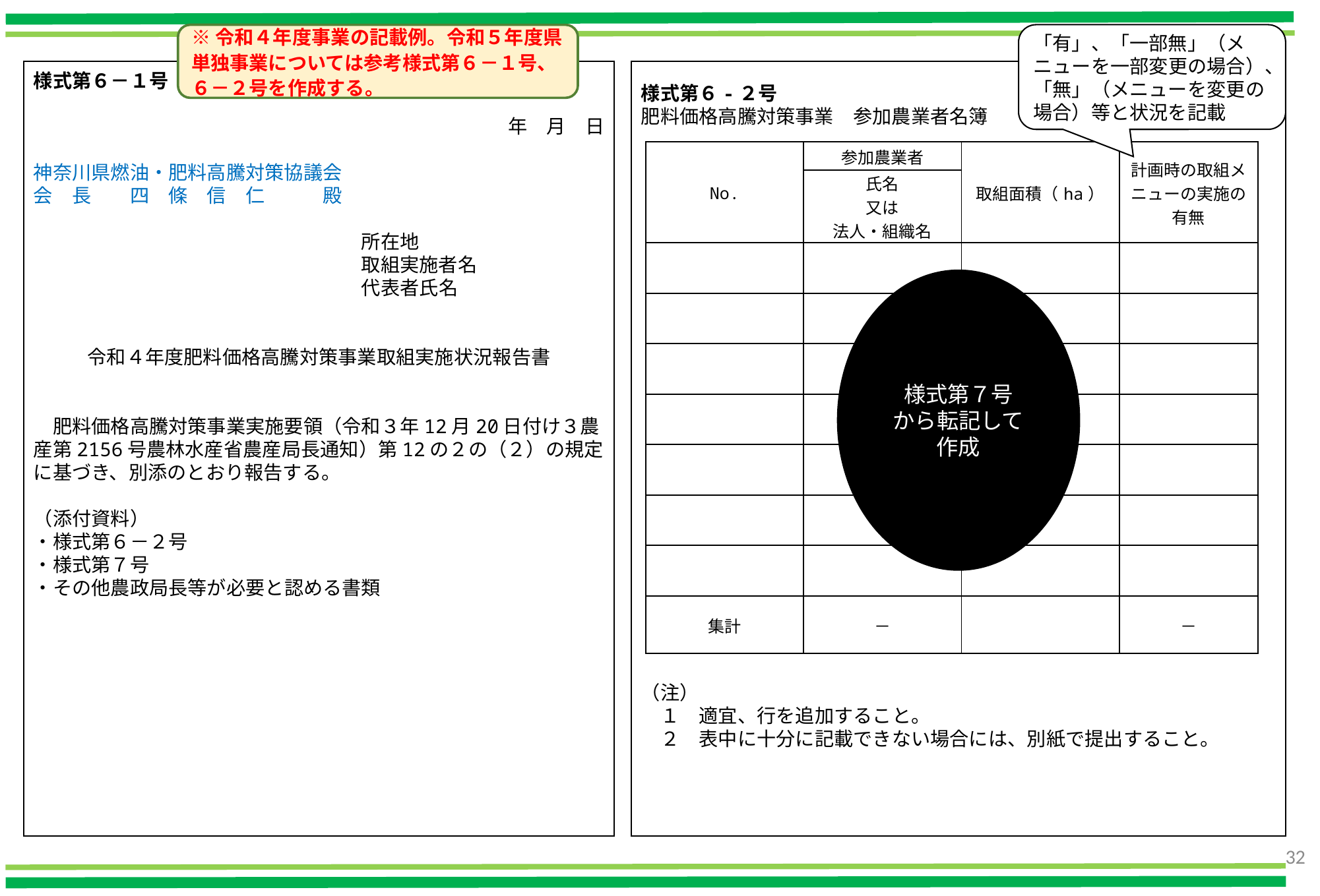

「有」、「一部無」（メニューを一部変更の場合）、「無」（メニューを変更の場合）等と状況を記載
※令和４年度事業の記載例。令和５年度県単独事業については参考様式第６－１号、６－２号を作成する。
様式第６－１号

　年　月　日

神奈川県燃油・肥料高騰対策協議会
会　長　　四　條　信　仁　　　殿

　　　　　　　　　　　　　　　　　所在地
　　　　　　　　　　　　　　　　　取組実施者名
　　　　　　　　　　　　　　　　　代表者氏名

令和４年度肥料価格高騰対策事業取組実施状況報告書

　肥料価格高騰対策事業実施要領（令和３年12月20日付け３農産第2156号農林水産省農産局長通知）第12の２の（２）の規定に基づき、別添のとおり報告する。

（添付資料）
・様式第６－２号
・様式第７号
・その他農政局長等が必要と認める書類

様式第６-２号
肥料価格高騰対策事業　参加農業者名簿

（注）
　１　適宜、行を追加すること。
　２　表中に十分に記載できない場合には、別紙で提出すること。

| No. | 参加農業者 | 取組面積（ha） | 計画時の取組メニューの実施の 有無 |
| --- | --- | --- | --- |
|  | 氏名 又は 法人・組織名 |  |  |
|  |  |  |  |
|  |  |  |  |
|  |  |  |  |
|  |  |  |  |
|  |  |  |  |
|  |  |  |  |
|  |  |  |  |
| 集計 | － |  | － |
様式第７号
から転記して作成
32